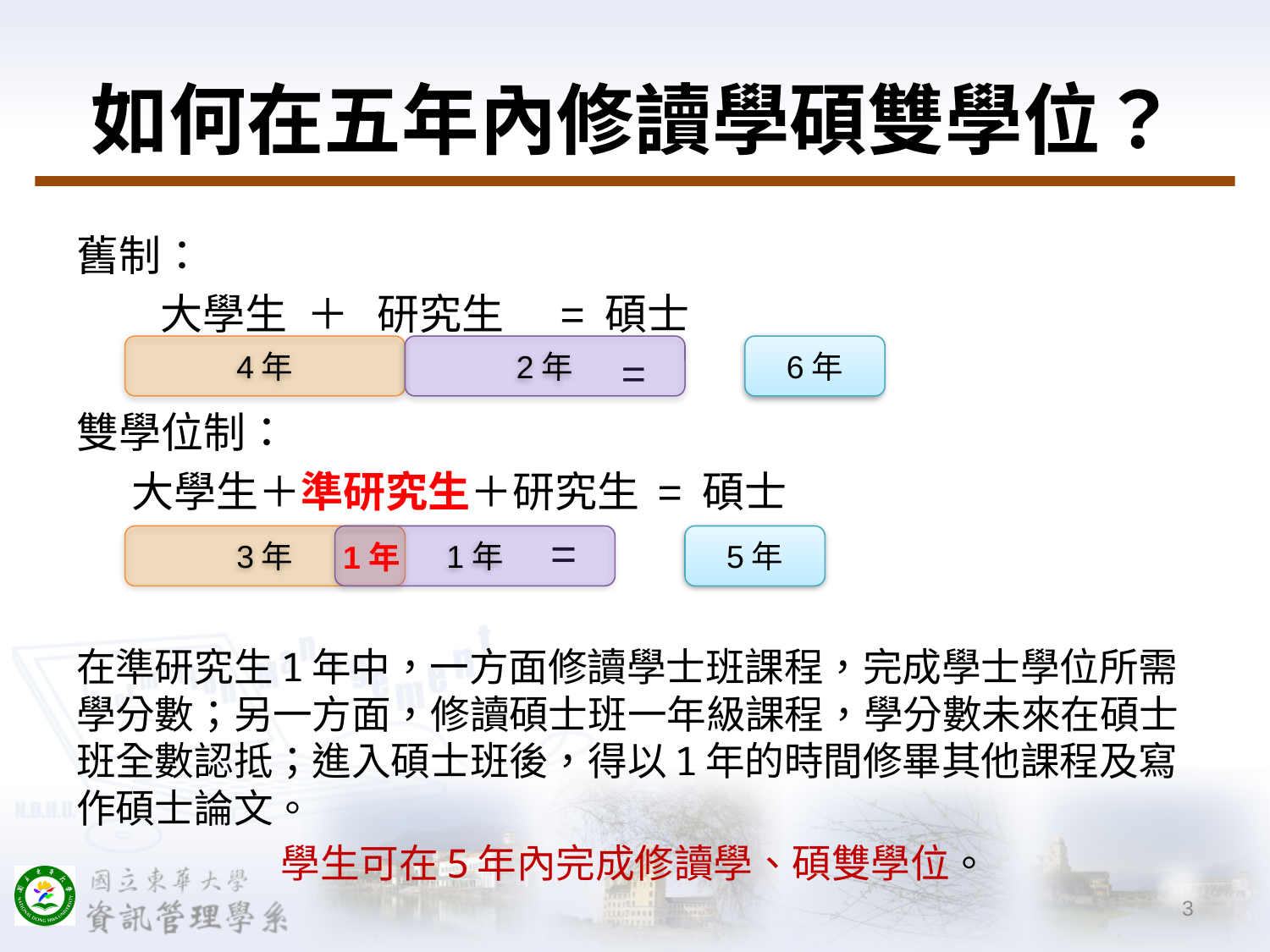

# 如何在五年內修讀學碩雙學位？
舊制：
        大學生  ＋   研究生     = 碩士
                                              =
雙學位制：
     大學生＋準研究生＋研究生 = 碩士
                                      =

在準研究生1年中，一方面修讀學士班課程，完成學士學位所需學分數；另一方面，修讀碩士班一年級課程，學分數未來在碩士班全數認抵；進入碩士班後，得以1年的時間修畢其他課程及寫作碩士論文。
學生可在5年內完成修讀學、碩雙學位。

4年
2年
6年
3年
1年
5年
1年
3